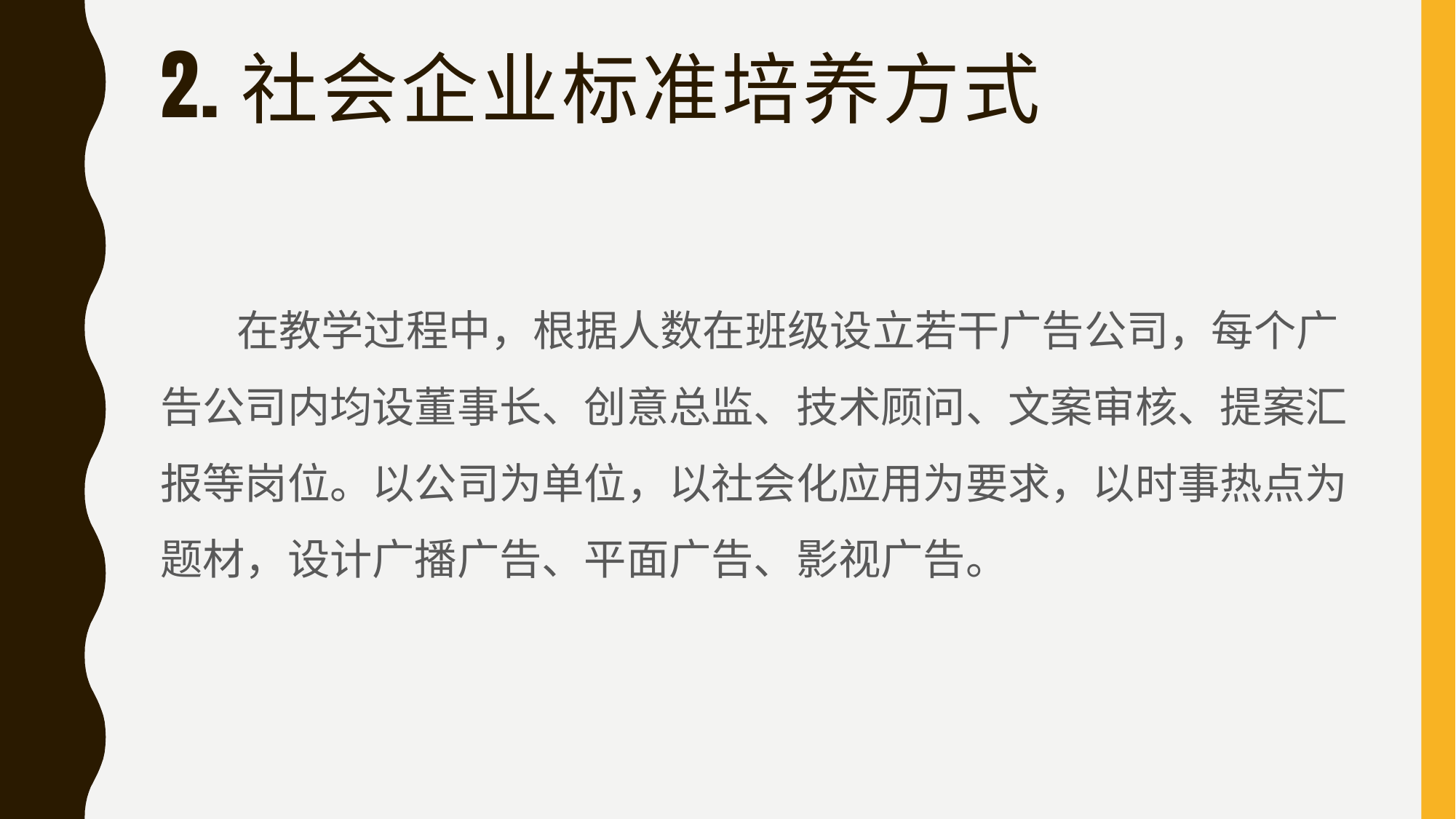

# 2.社会企业标准培养方式
       在教学过程中，根据人数在班级设立若干广告公司，每个广告公司内均设董事长、创意总监、技术顾问、文案审核、提案汇报等岗位。以公司为单位，以社会化应用为要求，以时事热点为题材，设计广播广告、平面广告、影视广告。